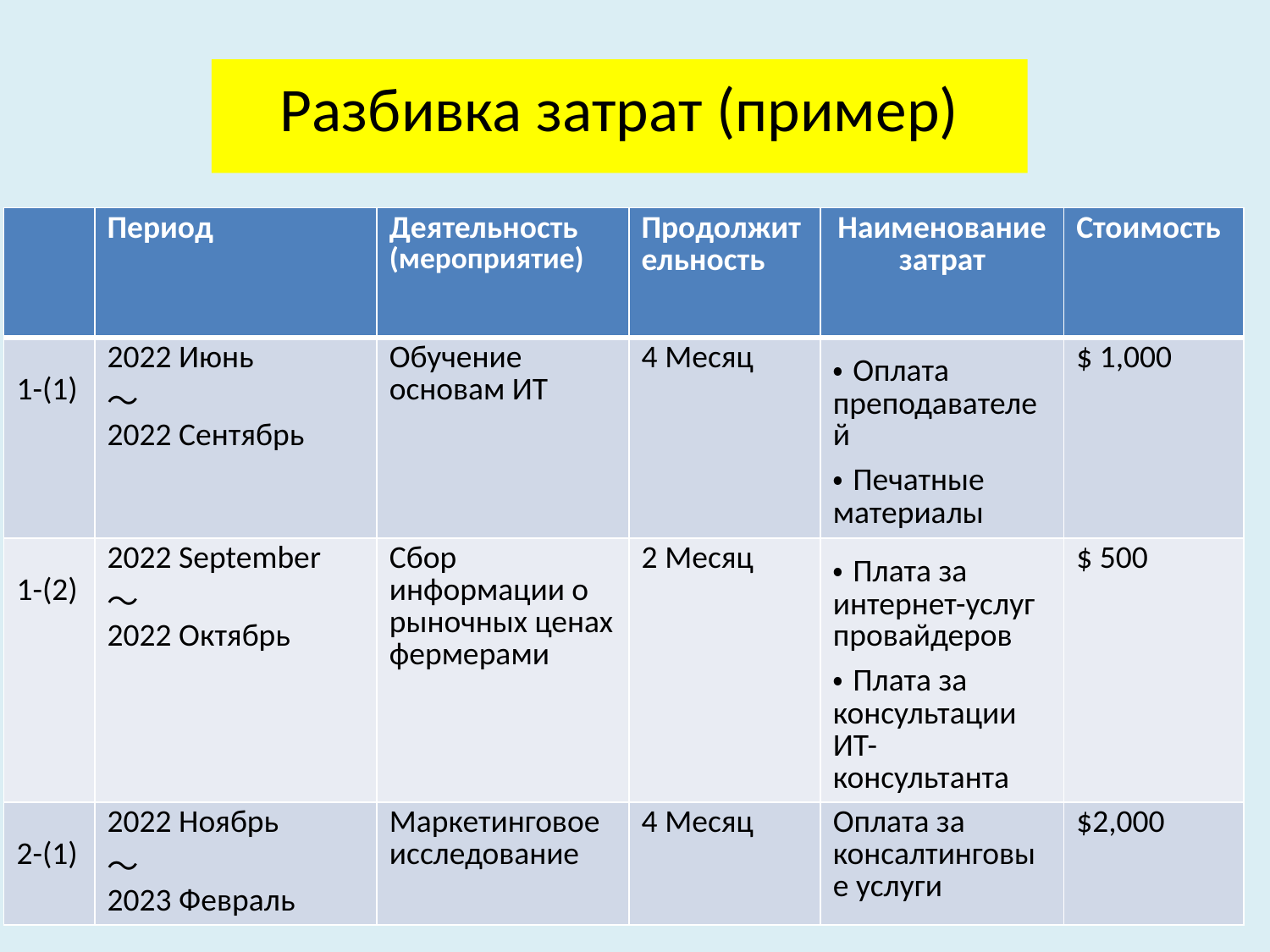

# Разбивка затрат (пример)
|  | Период | Деятельность (мероприятие) | Продолжительность | Наименование затрат | Стоимость |
| --- | --- | --- | --- | --- | --- |
| 1-(1) | 2022 Июнь ～ 2022 Сентябрь | Обучение основам ИТ | 4 Месяц | ・Оплата преподавателей ・Печатные материалы | $ 1,000 |
| 1-(2) | 2022 September ～ 2022 Октябрь | Сбор информации о рыночных ценах фермерами | 2 Месяц | ・Плата за интернет-услуг провайдеров ・Плата за консультации ИТ-консультанта | $ 500 |
| 2-(1) | 2022 Ноябрь ～ 2023 Февраль | Маркетинговое исследование | 4 Месяц | Оплата за консалтинговые услуги | $2,000 |